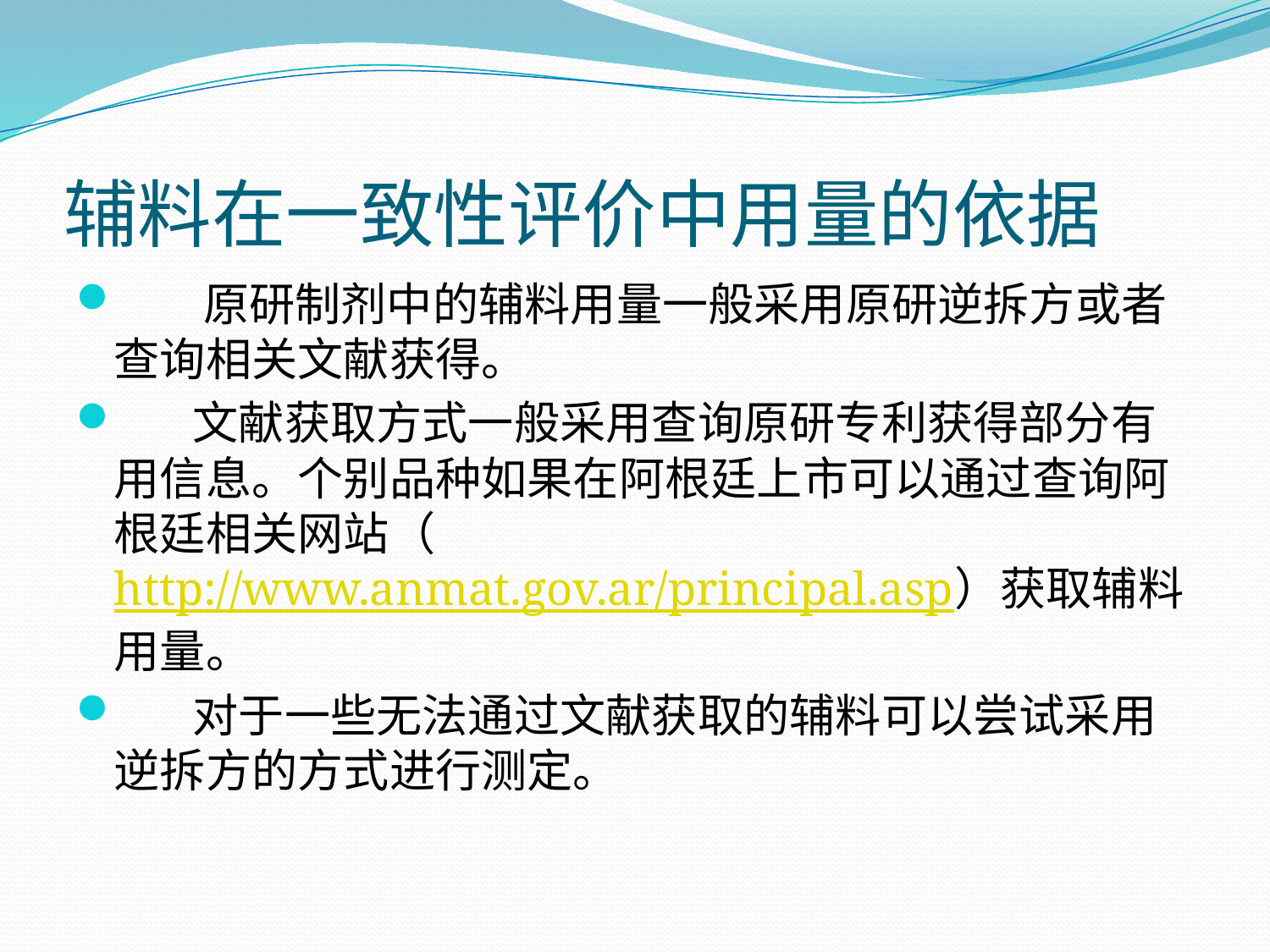

# 辅料在一致性评价中用量的依据
       原研制剂中的辅料用量一般采用原研逆拆方或者查询相关文献获得。
      文献获取方式一般采用查询原研专利获得部分有用信息。个别品种如果在阿根廷上市可以通过查询阿根廷相关网站（ http://www.anmat.gov.ar/principal.asp）获取辅料用量。
      对于一些无法通过文献获取的辅料可以尝试采用逆拆方的方式进行测定。